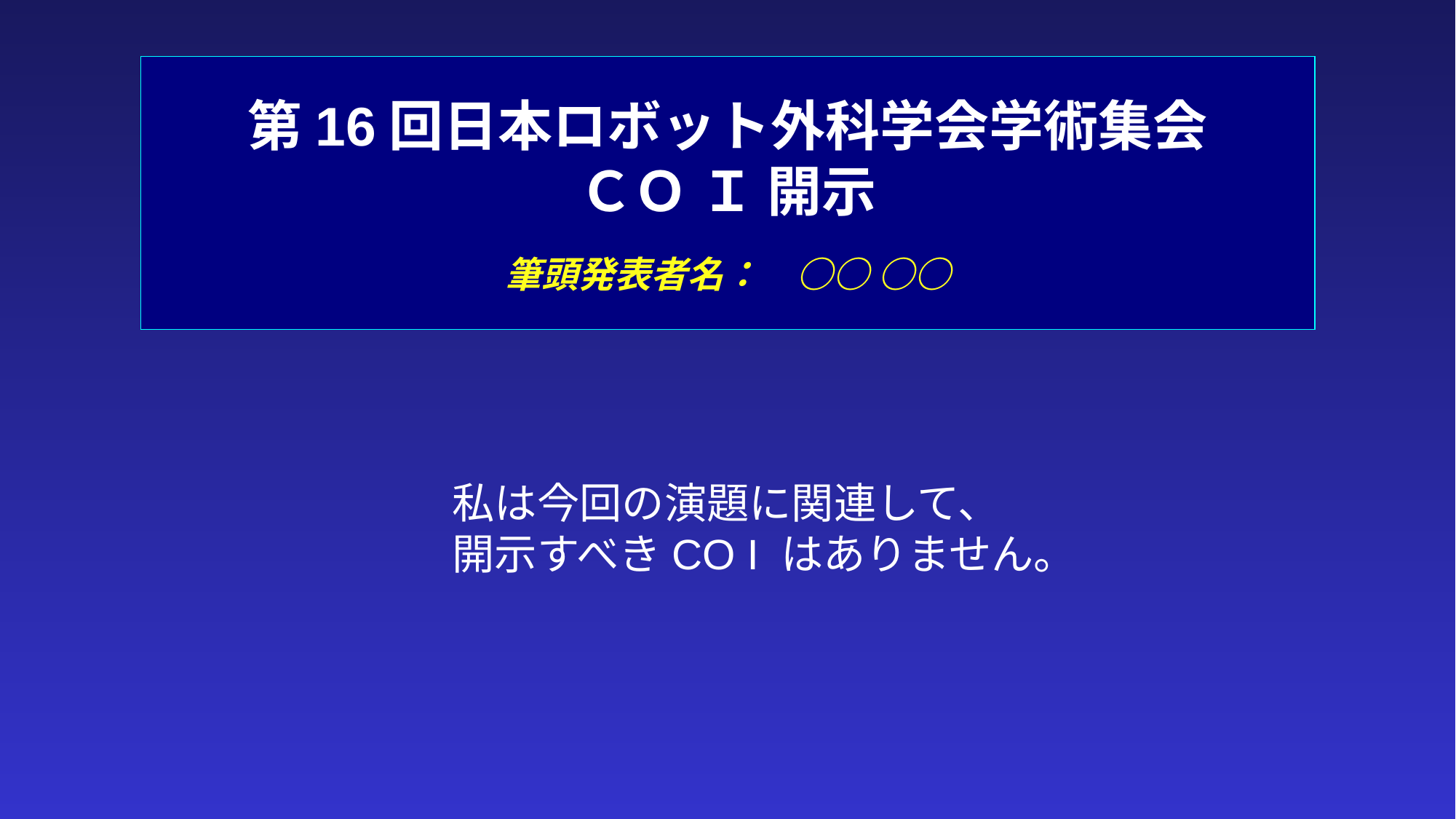

第16回日本ロボット外科学会学術集会
ＣＯ Ｉ 開示
　
筆頭発表者名：　○○ ○○

私は今回の演題に関連して、
開示すべきCO I はありません。